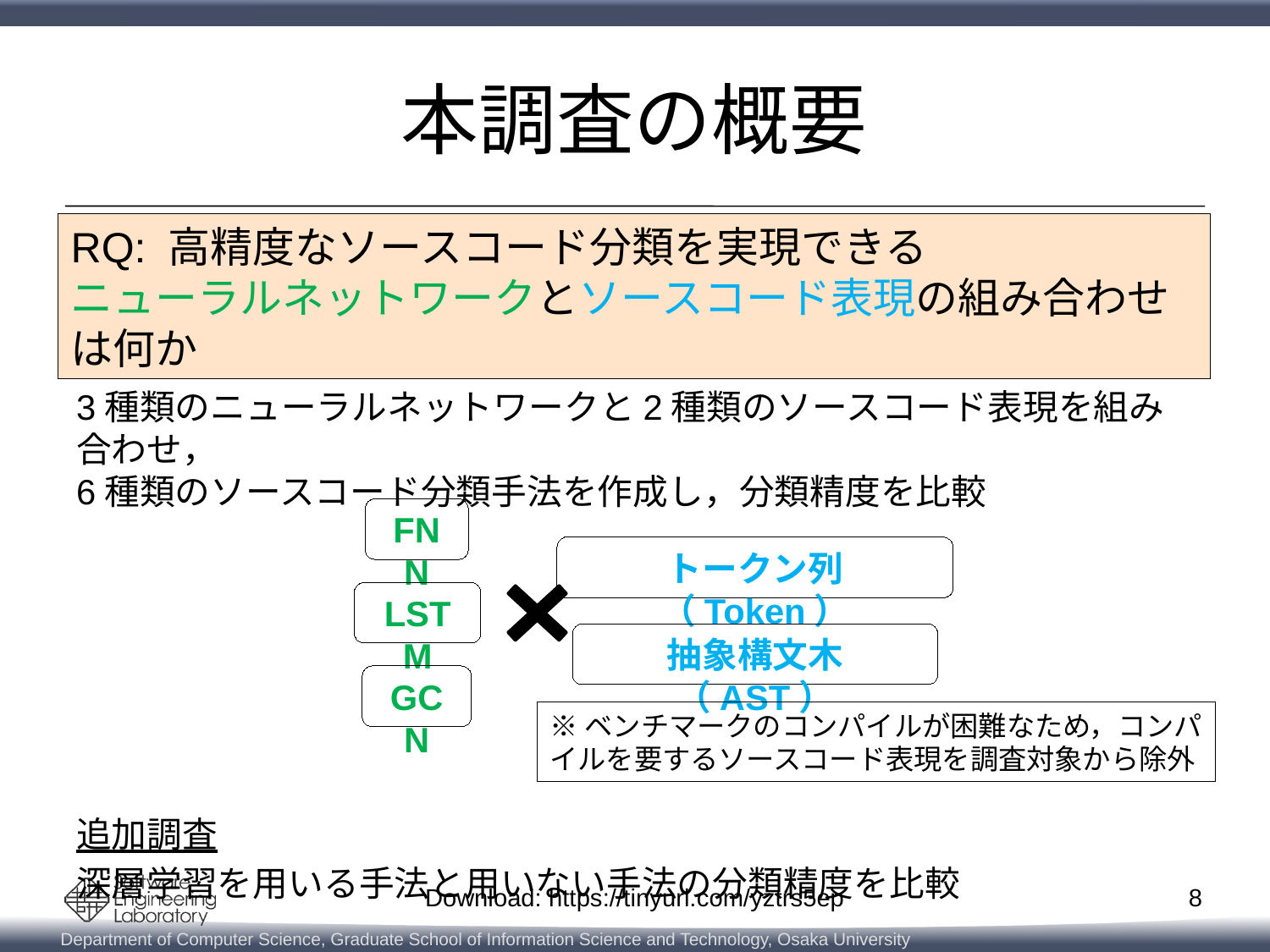

# 本調査の概要
RQ: 高精度なソースコード分類を実現できる
ニューラルネットワークとソースコード表現の組み合わせは何か
調査方法
3種類のニューラルネットワークと2種類のソースコード表現を組み合わせ，
6種類のソースコード分類手法を作成し，分類精度を比較

追加調査
深層学習を用いる手法と用いない手法の分類精度を比較
FNN
LSTM
GCN
トークン列（Token）
抽象構文木（AST）

※ベンチマークのコンパイルが困難なため，コンパイルを要するソースコード表現を調査対象から除外
8
Download: https://tinyurl.com/yztrs5ep